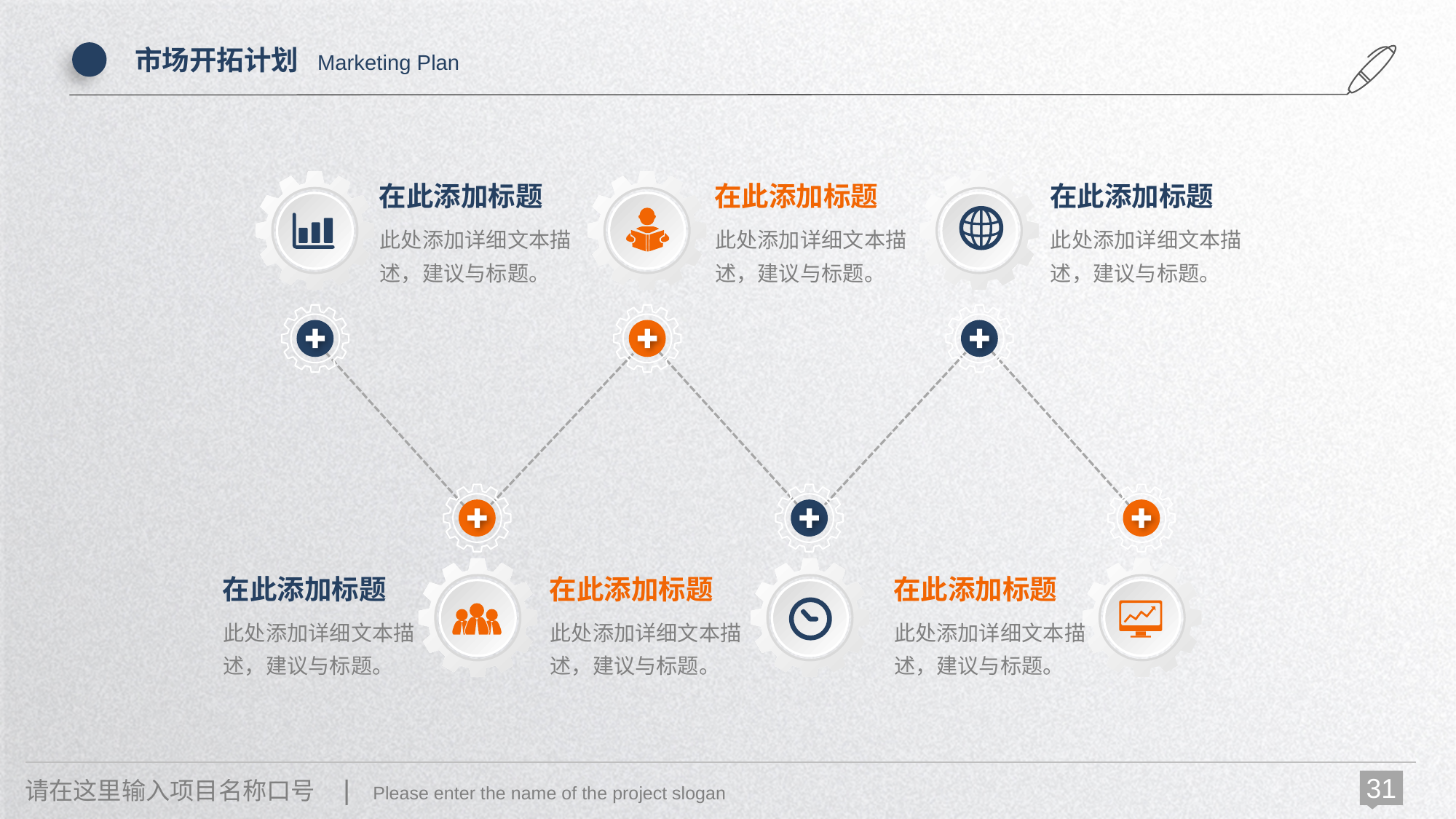

市场开拓计划  Marketing Plan

在此添加标题
在此添加标题
在此添加标题
此处添加详细文本描述，建议与标题。
此处添加详细文本描述，建议与标题。
此处添加详细文本描述，建议与标题。

在此添加标题
在此添加标题
在此添加标题
此处添加详细文本描述，建议与标题。
此处添加详细文本描述，建议与标题。
此处添加详细文本描述，建议与标题。
请在这里输入项目名称口号    |   Please enter the name of the project slogan
31